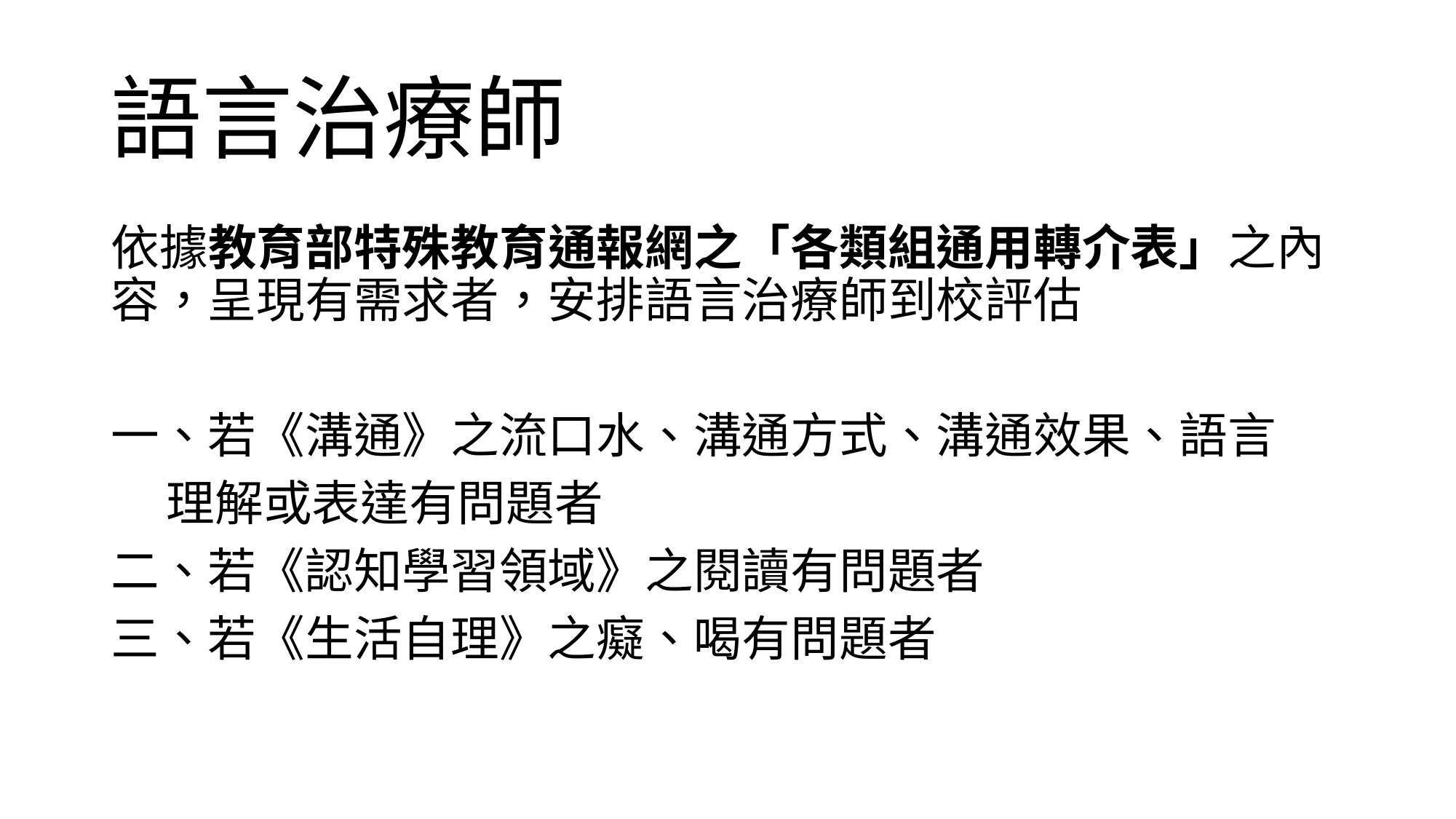

# 語言治療師
依據教育部特殊教育通報網之「各類組通用轉介表」之內容，呈現有需求者，安排語言治療師到校評估

一、若《溝通》之流口水、溝通方式、溝通效果、語言
    理解或表達有問題者
二、若《認知學習領域》之閱讀有問題者
三、若《生活自理》之癡、喝有問題者